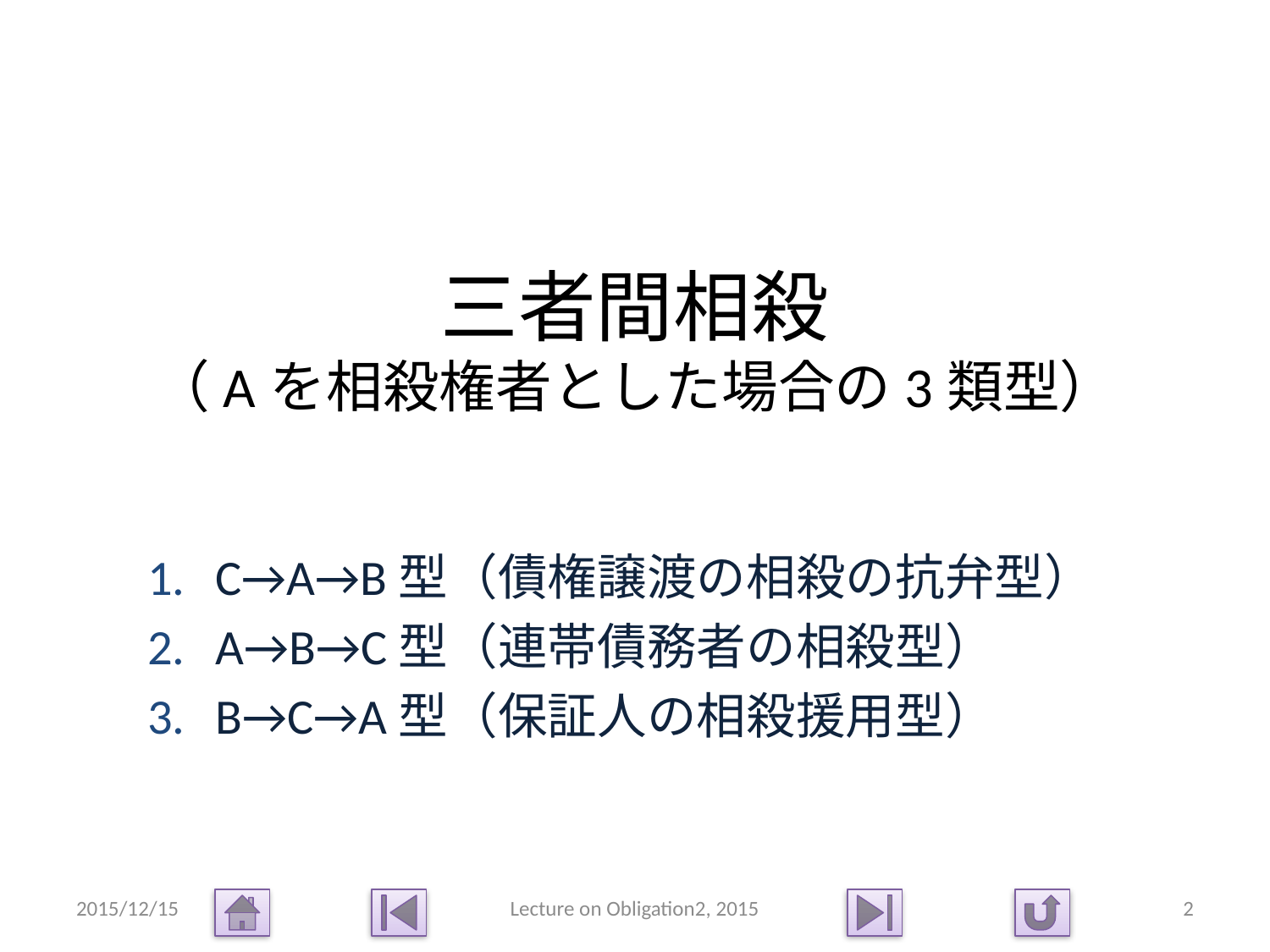

# 三者間相殺 （Aを相殺権者とした場合の3類型）
C→A→B型（債権譲渡の相殺の抗弁型）
A→B→C型（連帯債務者の相殺型）
B→C→A型（保証人の相殺援用型）
2015/12/15
Lecture on Obligation2, 2015
2